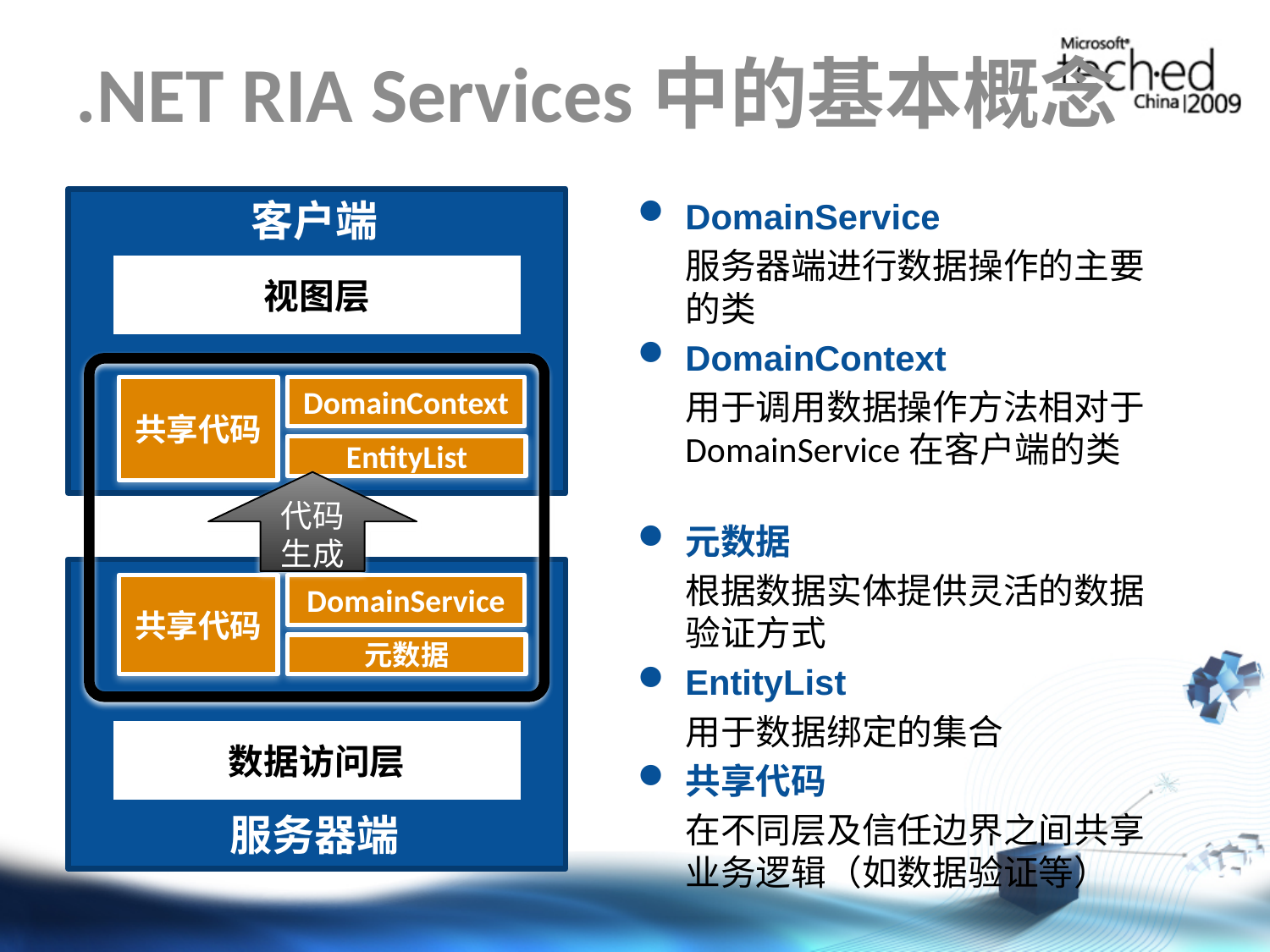

# .NET RIA Services中的基本概念
客户端
DomainService
	服务器端进行数据操作的主要的类
DomainContext
	用于调用数据操作方法相对于DomainService在客户端的类
元数据
	根据数据实体提供灵活的数据验证方式
EntityList
	用于数据绑定的集合
共享代码
	在不同层及信任边界之间共享业务逻辑（如数据验证等）

视图层

共享代码
DomainContext
EntityList
代码生成

DomainService
共享代码
元数据
数据访问层
服务器端